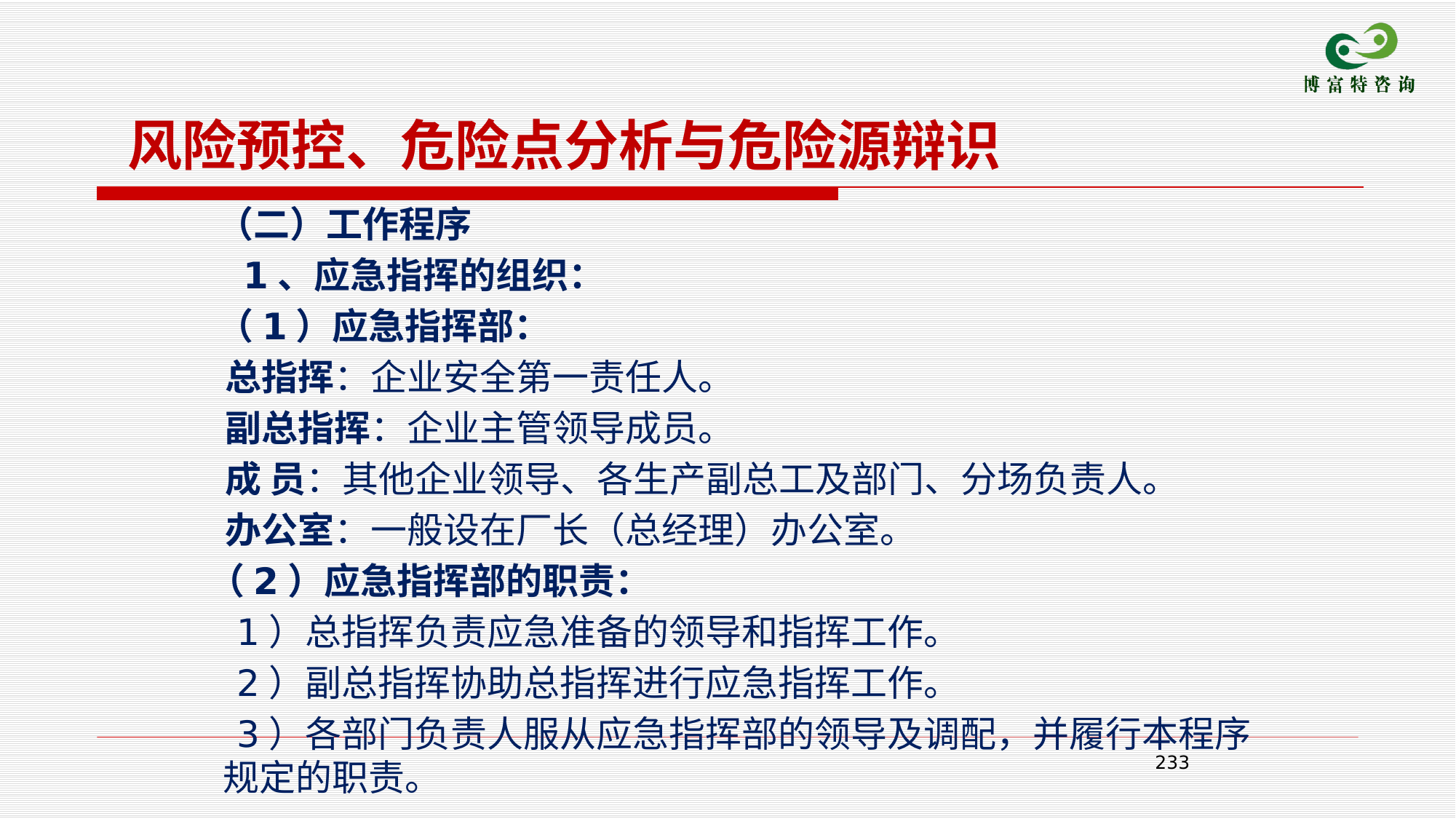

风险预控、危险点分析与危险源辩识
     （二）工作程序
      1、应急指挥的组织：
     （1）应急指挥部：
      总指挥：企业安全第一责任人。
      副总指挥：企业主管领导成员。
      成 员：其他企业领导、各生产副总工及部门、分场负责人。
      办公室：一般设在厂长（总经理）办公室。
    （2）应急指挥部的职责：
      1）总指挥负责应急准备的领导和指挥工作。
      2）副总指挥协助总指挥进行应急指挥工作。
      3）各部门负责人服从应急指挥部的领导及调配，并履行本程序规定的职责。

233